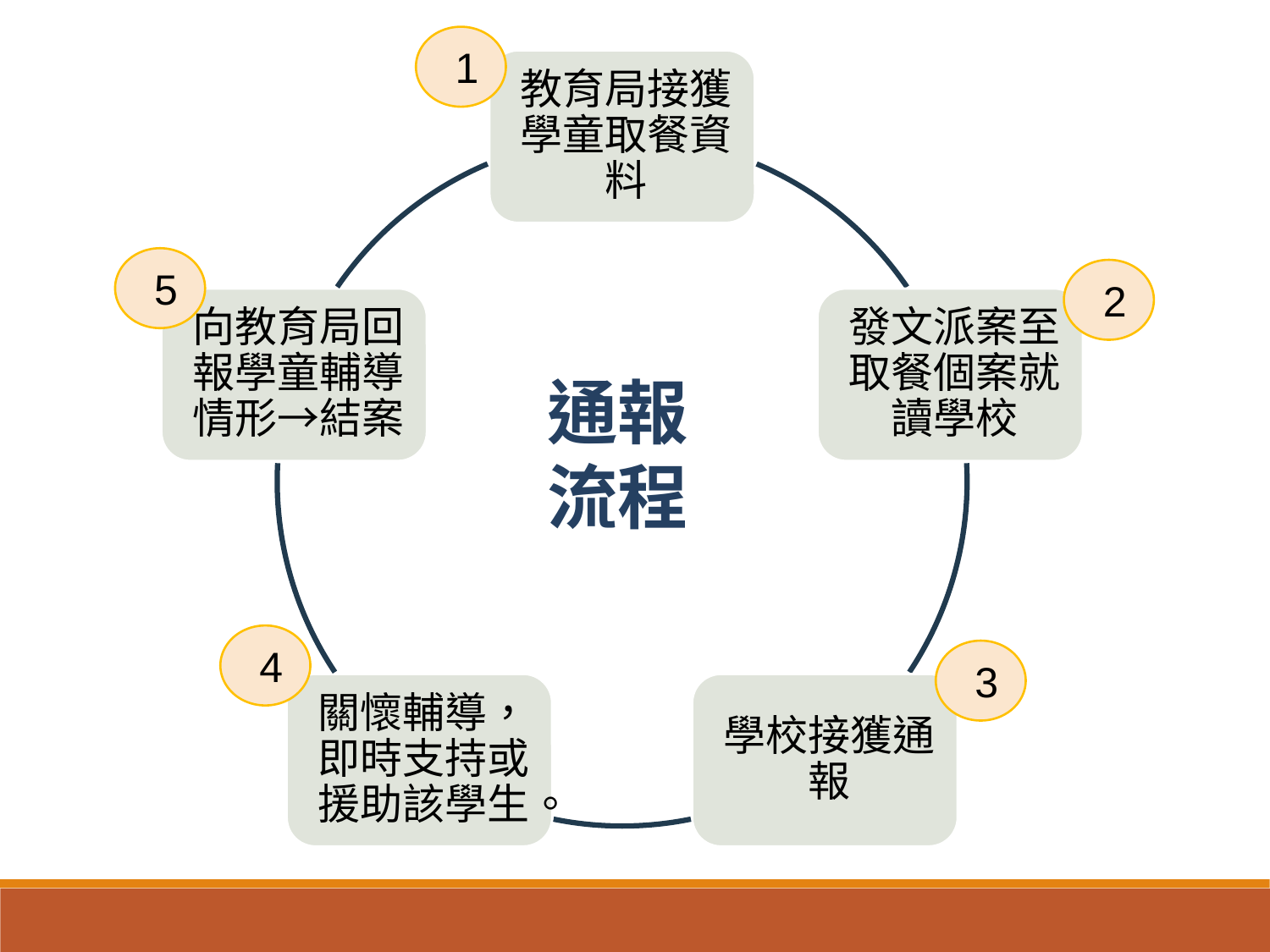

1
教育局接獲學童取餐資料
發文派案至取餐個案就讀學校
學校接獲通報
關懷輔導，即時支持或援助該學生。
向教育局回報學童輔導情形→結案
 5
 2
通報流程
 4
 3